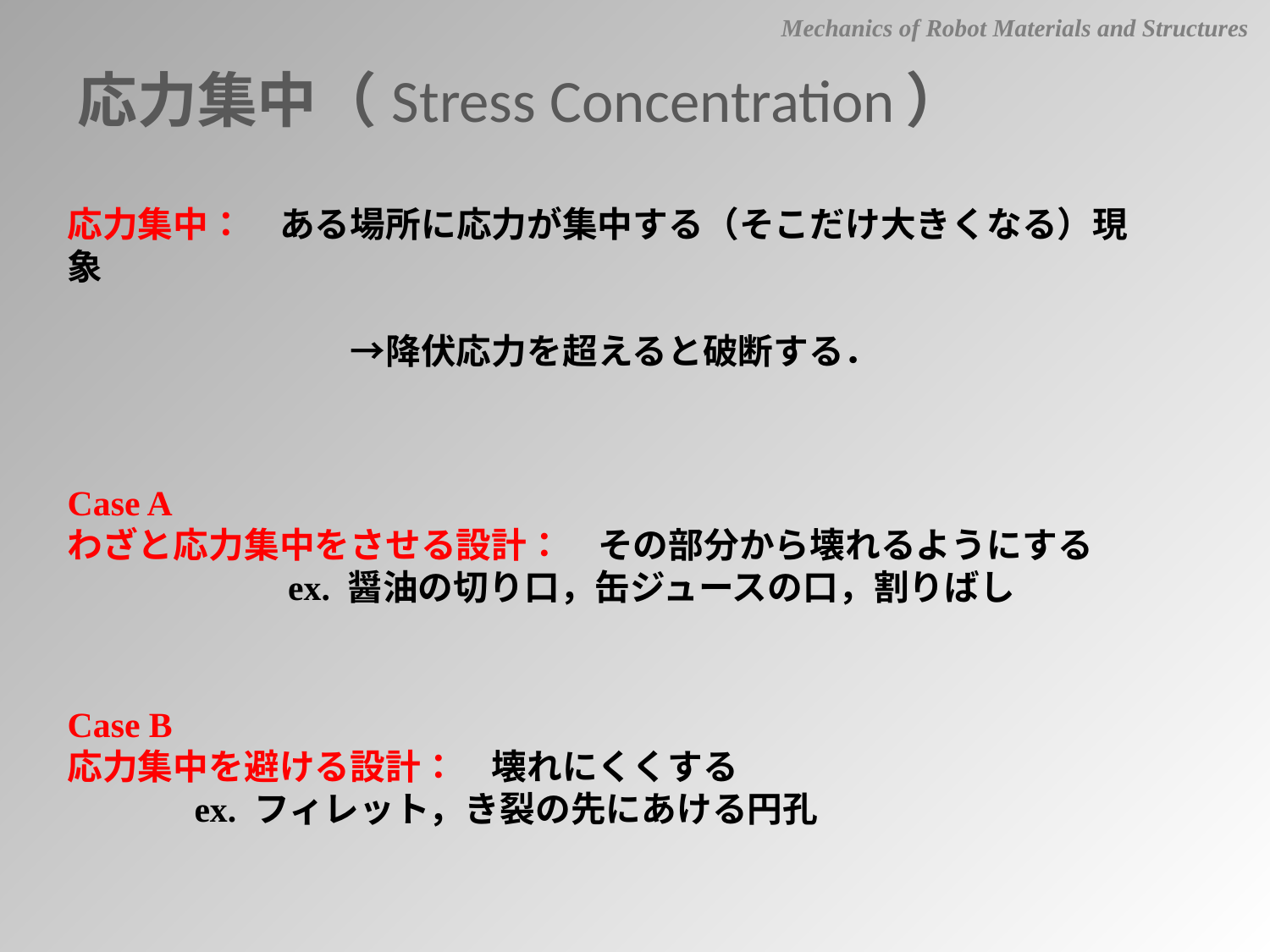

Mechanics of Robot Materials and Structures
応力集中（Stress Concentration）
応力集中：　ある場所に応力が集中する（そこだけ大きくなる）現象

　　　　　　　　→降伏応力を超えると破断する．
Case A
わざと応力集中をさせる設計：　その部分から壊れるようにする
　　　　　　ex. 醤油の切り口，缶ジュースの口，割りばし
Case B
応力集中を避ける設計：　壊れにくくする
	ex. フィレット，き裂の先にあける円孔